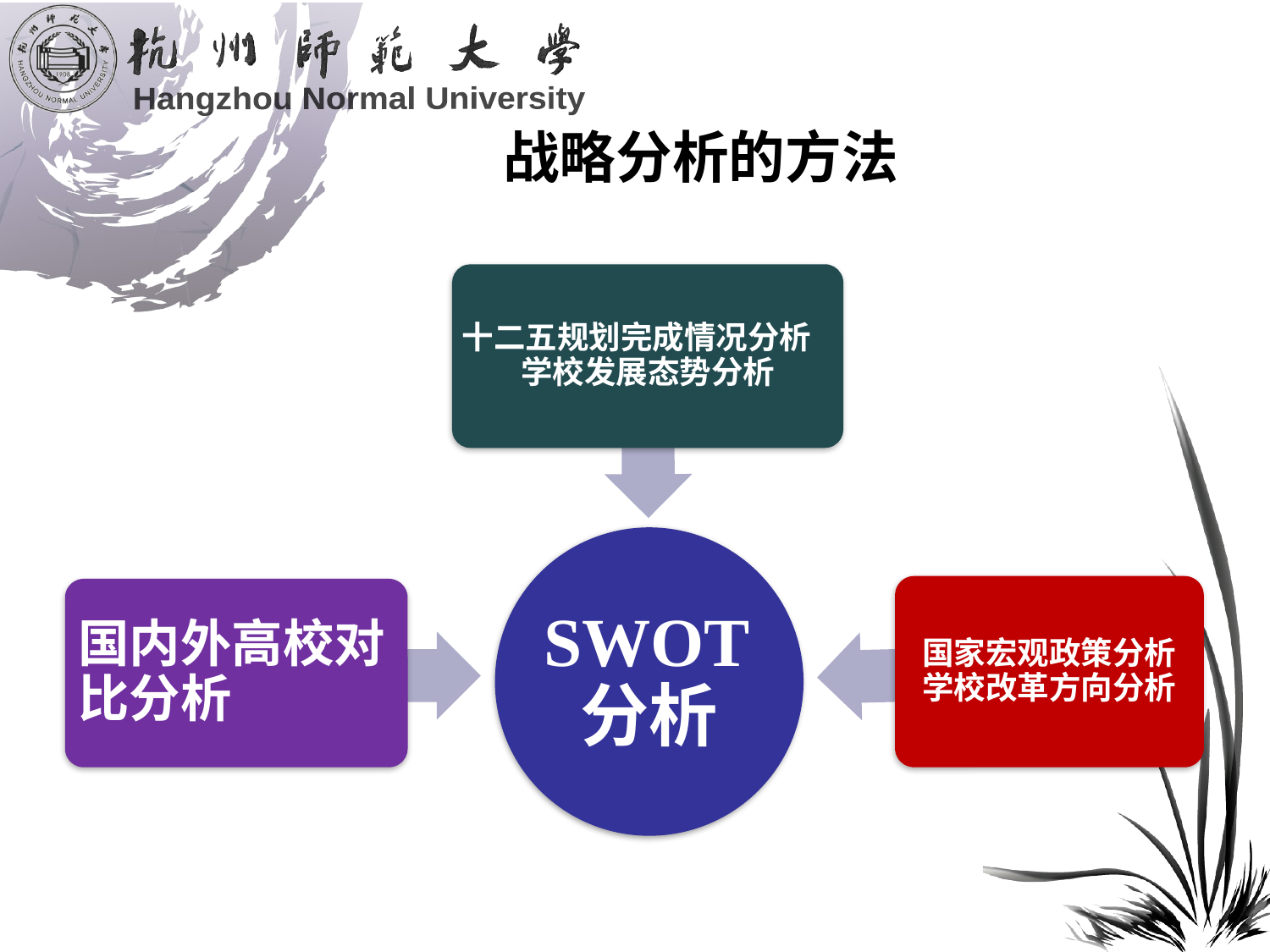

# 战略分析的方法
SWOT分析
国内外高校对比分析
十二五规划完成情况分析
学校发展态势分析
国家宏观政策分析
学校改革方向分析